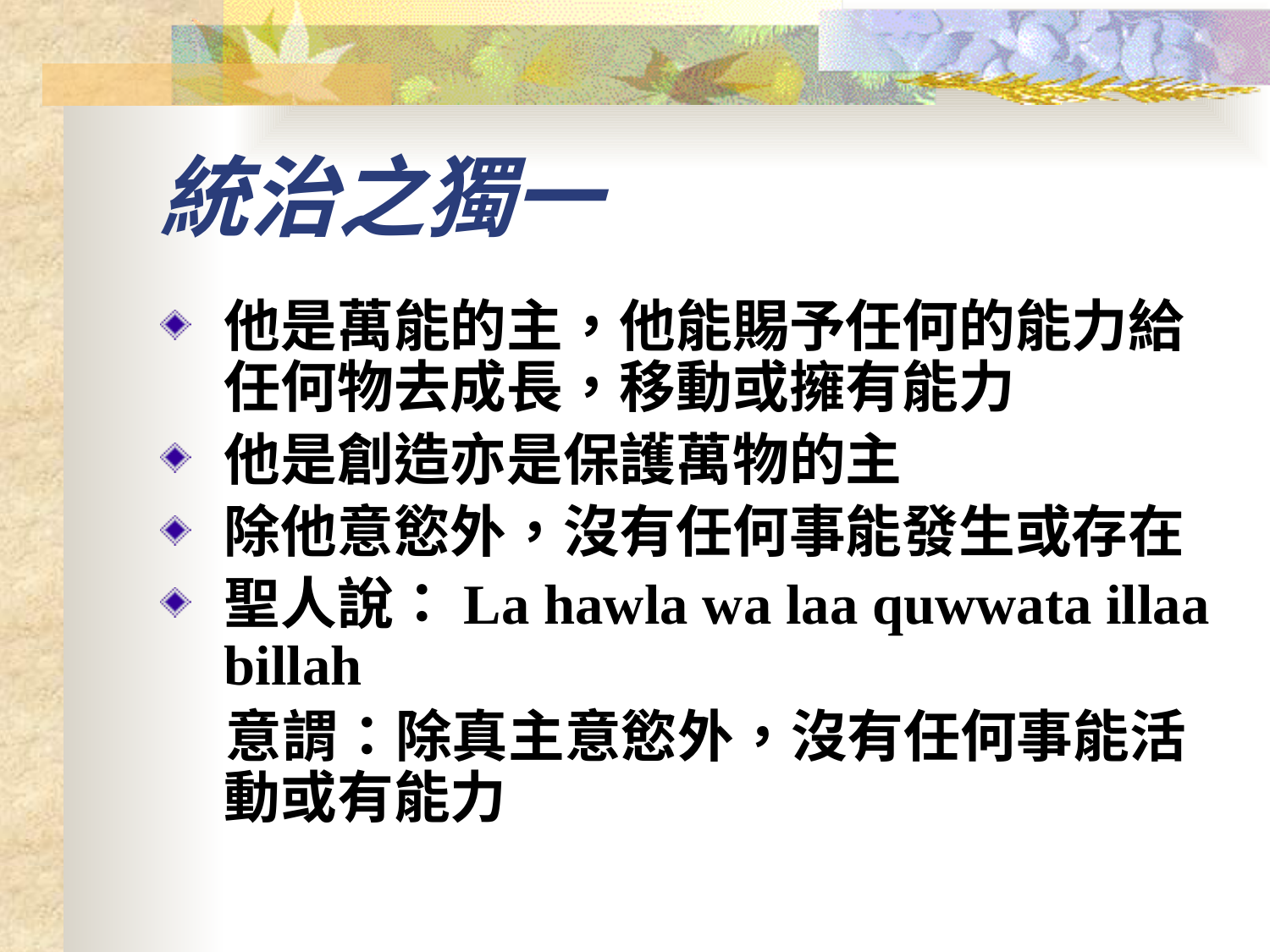

# 統治之獨一
他是萬能的主，他能賜予任何的能力給任何物去成長，移動或擁有能力
他是創造亦是保護萬物的主
除他意慾外，沒有任何事能發生或存在
聖人說：La hawla wa laa quwwata illaa billah
    意謂：除真主意慾外，沒有任何事能活動或有能力